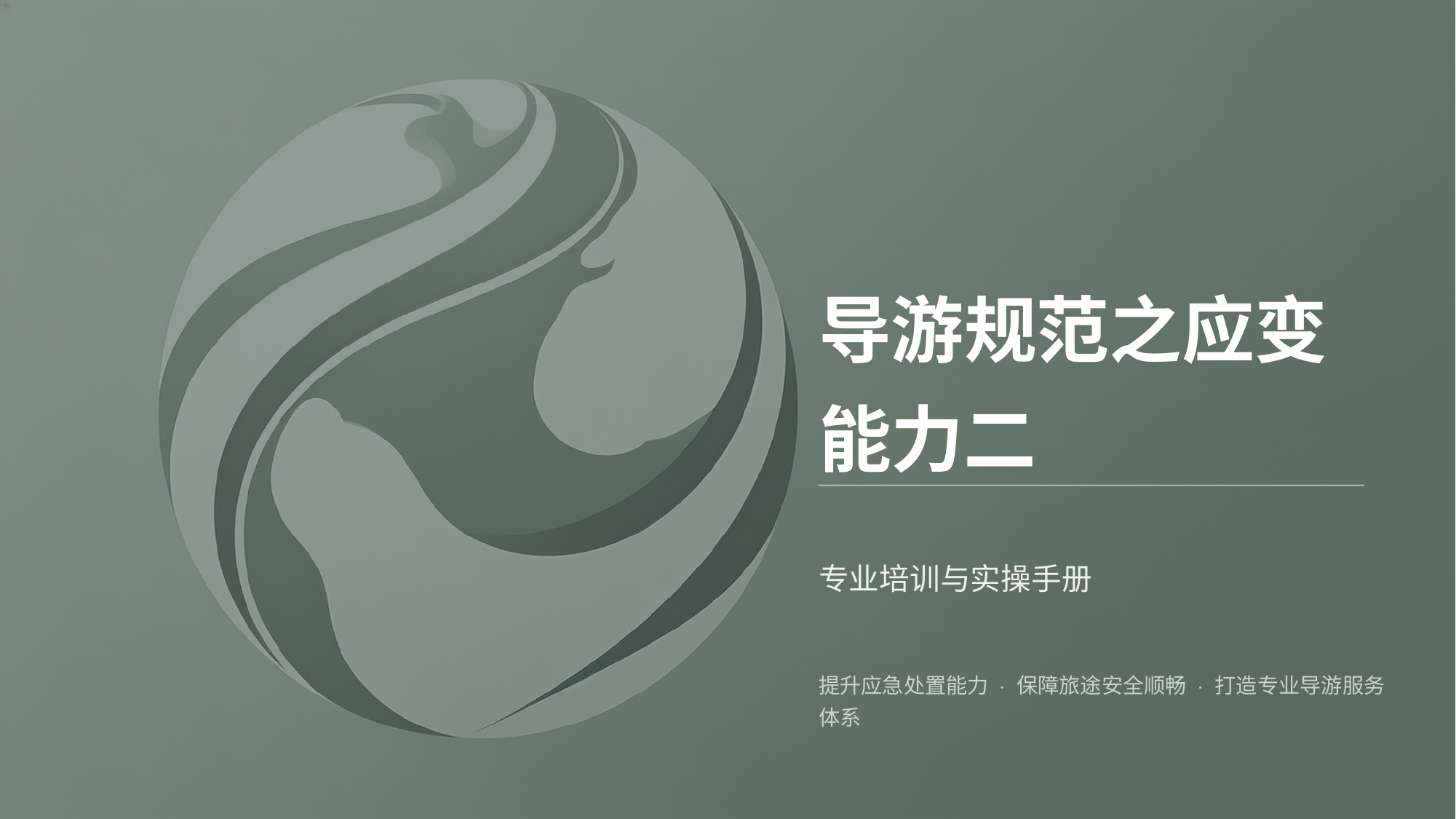

导游规范之应变能力二
专业培训与实操手册
提升应急处置能力 · 保障旅途安全顺畅 · 打造专业导游服务体系